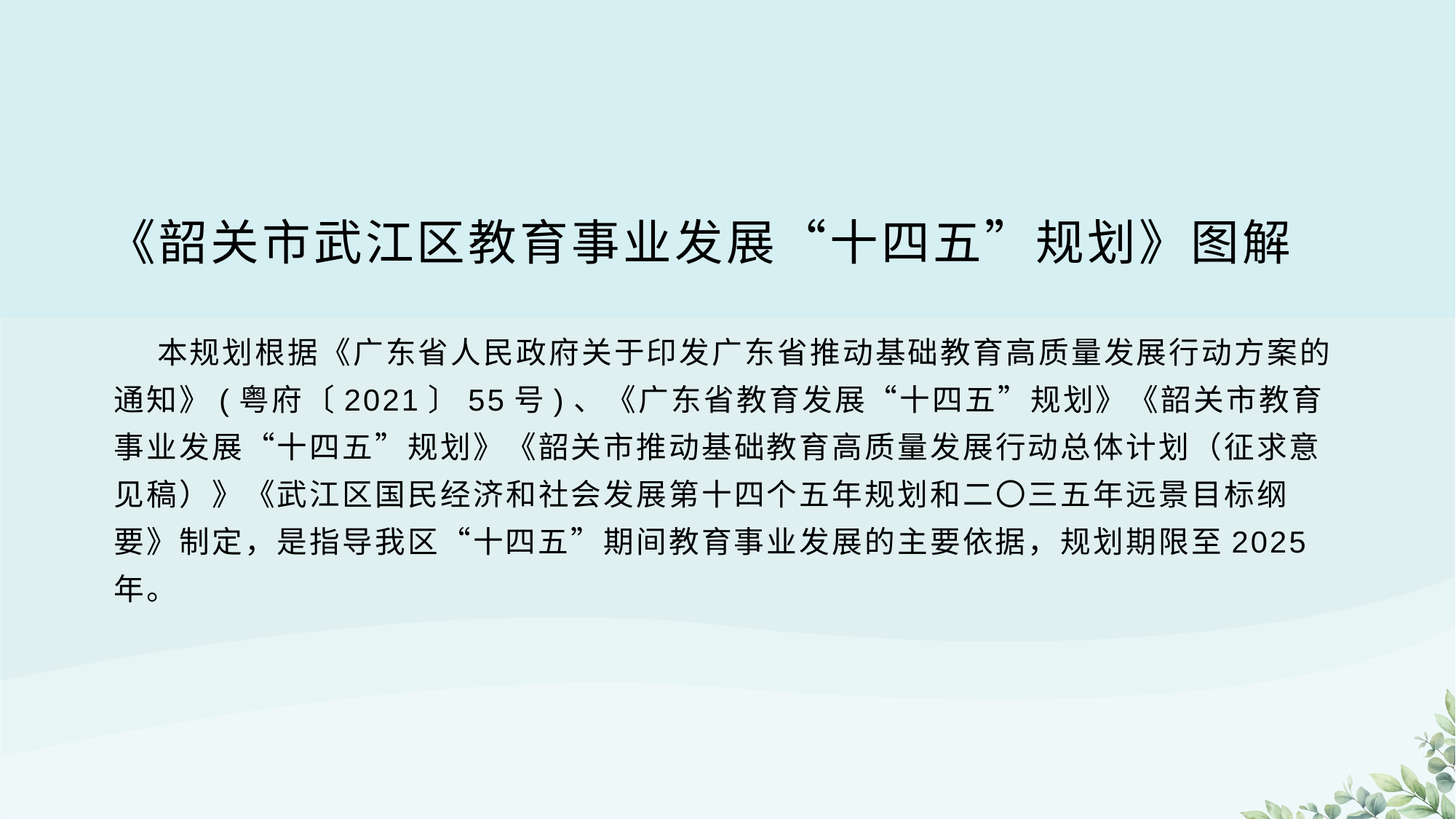

# 《韶关市武江区教育事业发展“十四五”规划》图解
    本规划根据《广东省人民政府关于印发广东省推动基础教育高质量发展行动方案的通知》(粤府〔2021〕55号)、《广东省教育发展“十四五”规划》《韶关市教育事业发展“十四五”规划》《韶关市推动基础教育高质量发展行动总体计划（征求意见稿）》《武江区国民经济和社会发展第十四个五年规划和二〇三五年远景目标纲要》制定，是指导我区“十四五”期间教育事业发展的主要依据，规划期限至2025年。